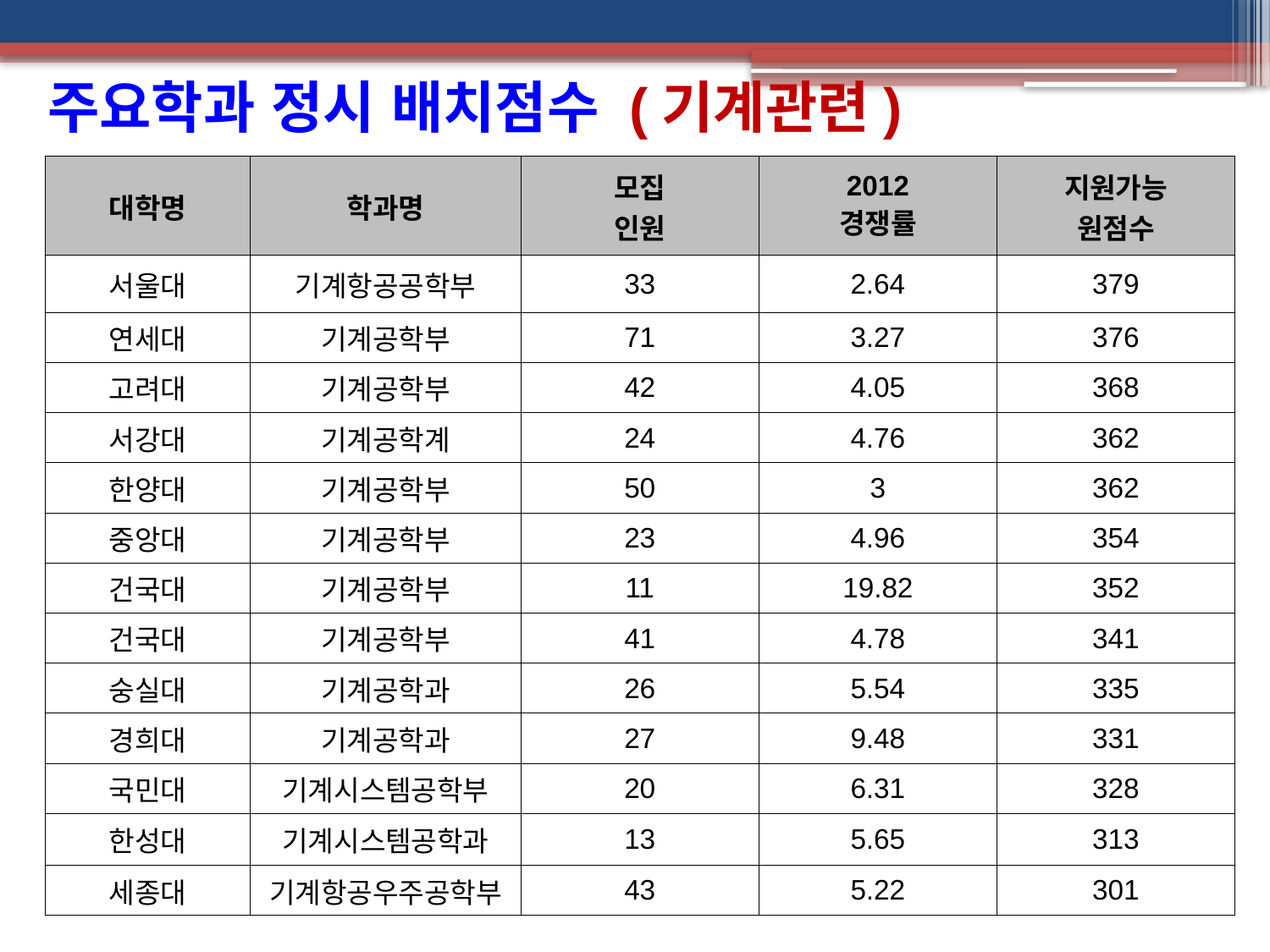

주요학과 정시 배치점수 (기계관련)
| 대학명 | 학과명 | 모집 인원 | 2012 경쟁률 | 지원가능 원점수 |
| --- | --- | --- | --- | --- |
| 서울대 | 기계항공공학부 | 33 | 2.64 | 379 |
| 연세대 | 기계공학부 | 71 | 3.27 | 376 |
| 고려대 | 기계공학부 | 42 | 4.05 | 368 |
| 서강대 | 기계공학계 | 24 | 4.76 | 362 |
| 한양대 | 기계공학부 | 50 | 3 | 362 |
| 중앙대 | 기계공학부 | 23 | 4.96 | 354 |
| 건국대 | 기계공학부 | 11 | 19.82 | 352 |
| 건국대 | 기계공학부 | 41 | 4.78 | 341 |
| 숭실대 | 기계공학과 | 26 | 5.54 | 335 |
| 경희대 | 기계공학과 | 27 | 9.48 | 331 |
| 국민대 | 기계시스템공학부 | 20 | 6.31 | 328 |
| 한성대 | 기계시스템공학과 | 13 | 5.65 | 313 |
| 세종대 | 기계항공우주공학부 | 43 | 5.22 | 301 |